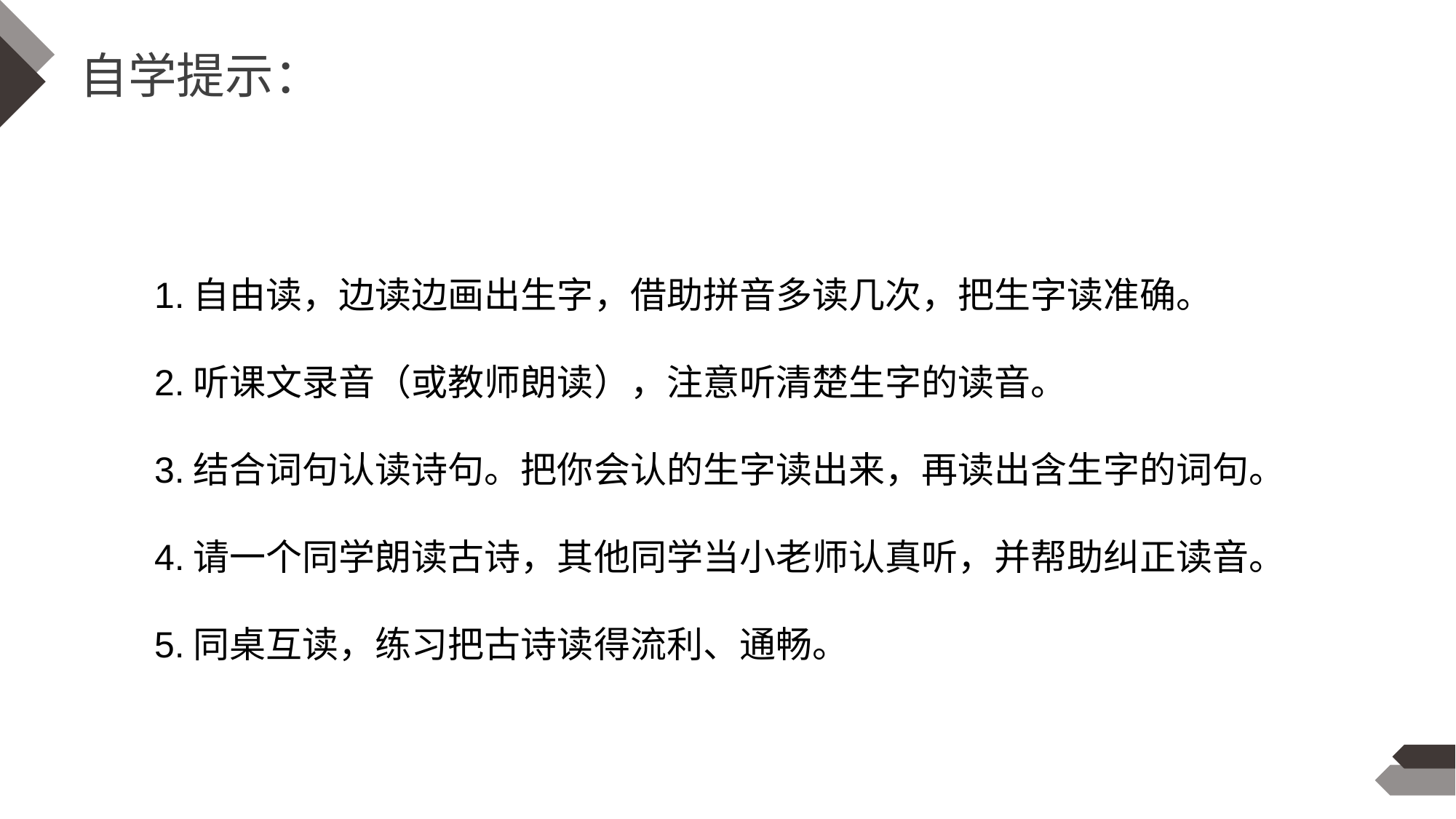

自学提示：
    1.自由读，边读边画出生字，借助拼音多读几次，把生字读准确。
    2.听课文录音（或教师朗读），注意听清楚生字的读音。
    3.结合词句认读诗句。把你会认的生字读出来，再读出含生字的词句。
    4.请一个同学朗读古诗，其他同学当小老师认真听，并帮助纠正读音。
    5.同桌互读，练习把古诗读得流利、通畅。